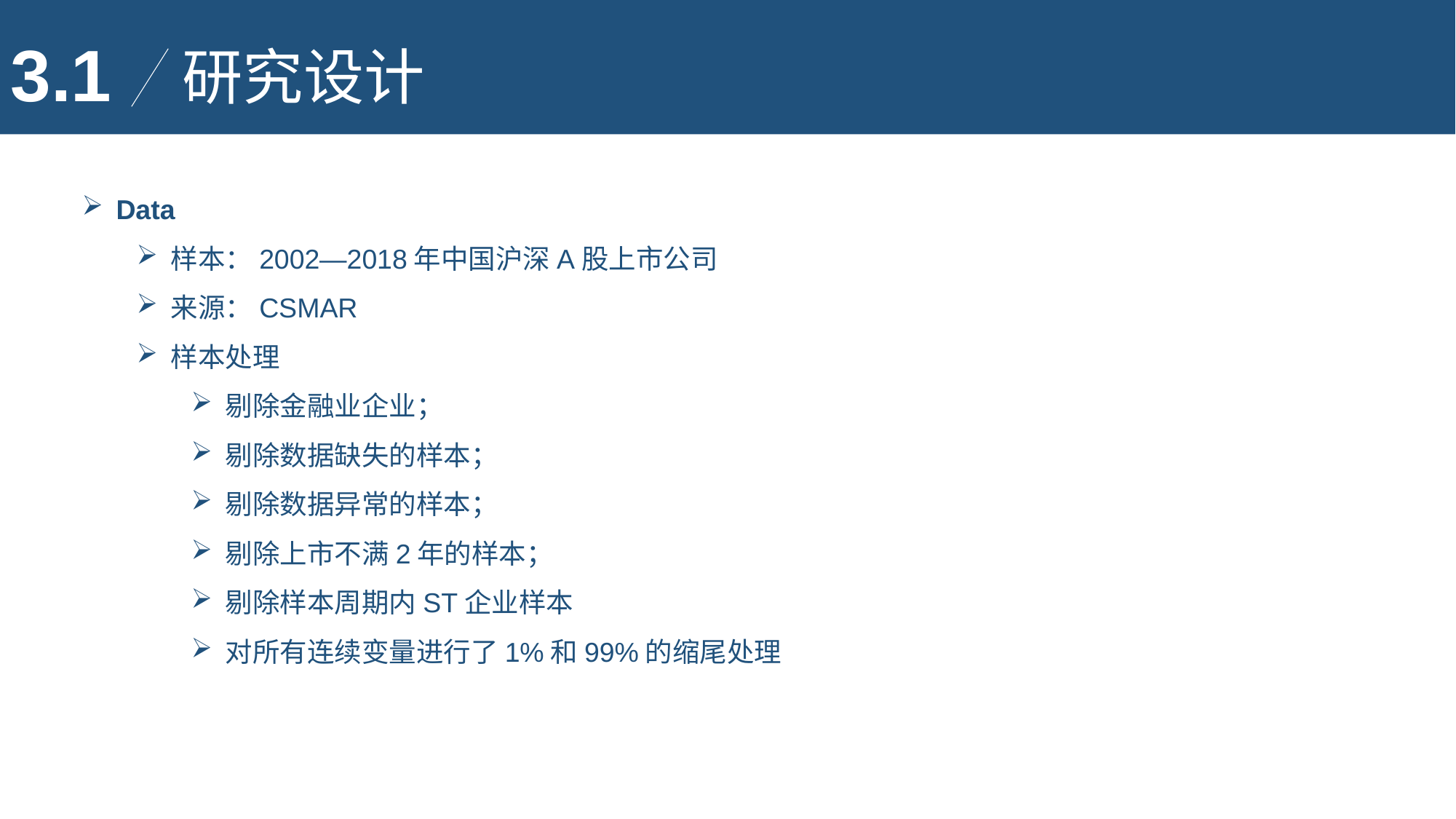

3.1
研究设计
Data
样本：2002—2018年中国沪深A股上市公司
来源：CSMAR
样本处理
剔除金融业企业；
剔除数据缺失的样本；
剔除数据异常的样本；
剔除上市不满2年的样本；
剔除样本周期内ST企业样本
对所有连续变量进行了1%和99%的缩尾处理